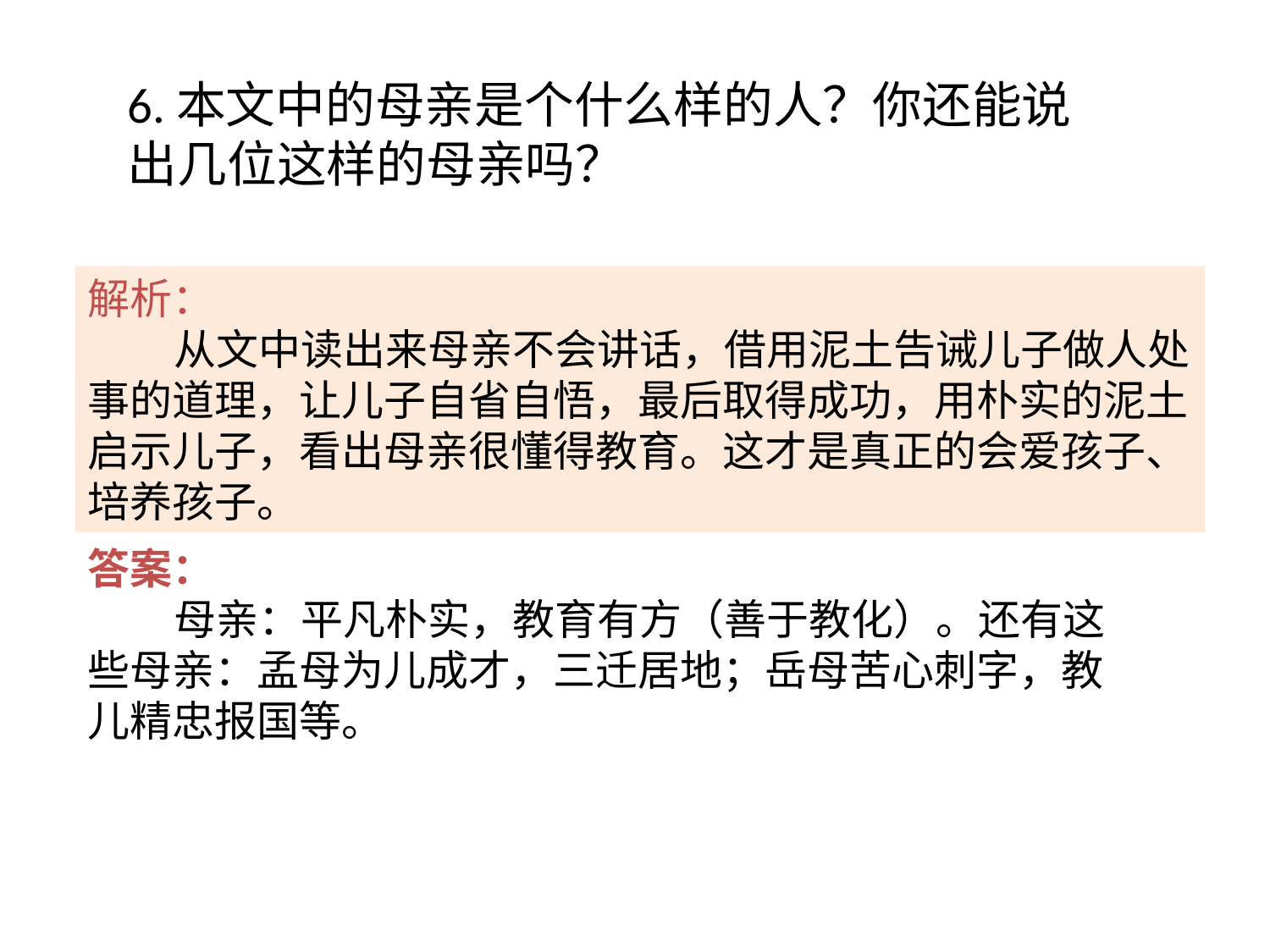

# 6.本文中的母亲是个什么样的人？你还能说出几位这样的母亲吗？
解析：
        从文中读出来母亲不会讲话，借用泥土告诫儿子做人处事的道理，让儿子自省自悟，最后取得成功，用朴实的泥土启示儿子，看出母亲很懂得教育。这才是真正的会爱孩子、培养孩子。
答案：
        母亲：平凡朴实，教育有方（善于教化）。还有这些母亲：孟母为儿成才，三迁居地；岳母苦心刺字，教儿精忠报国等。